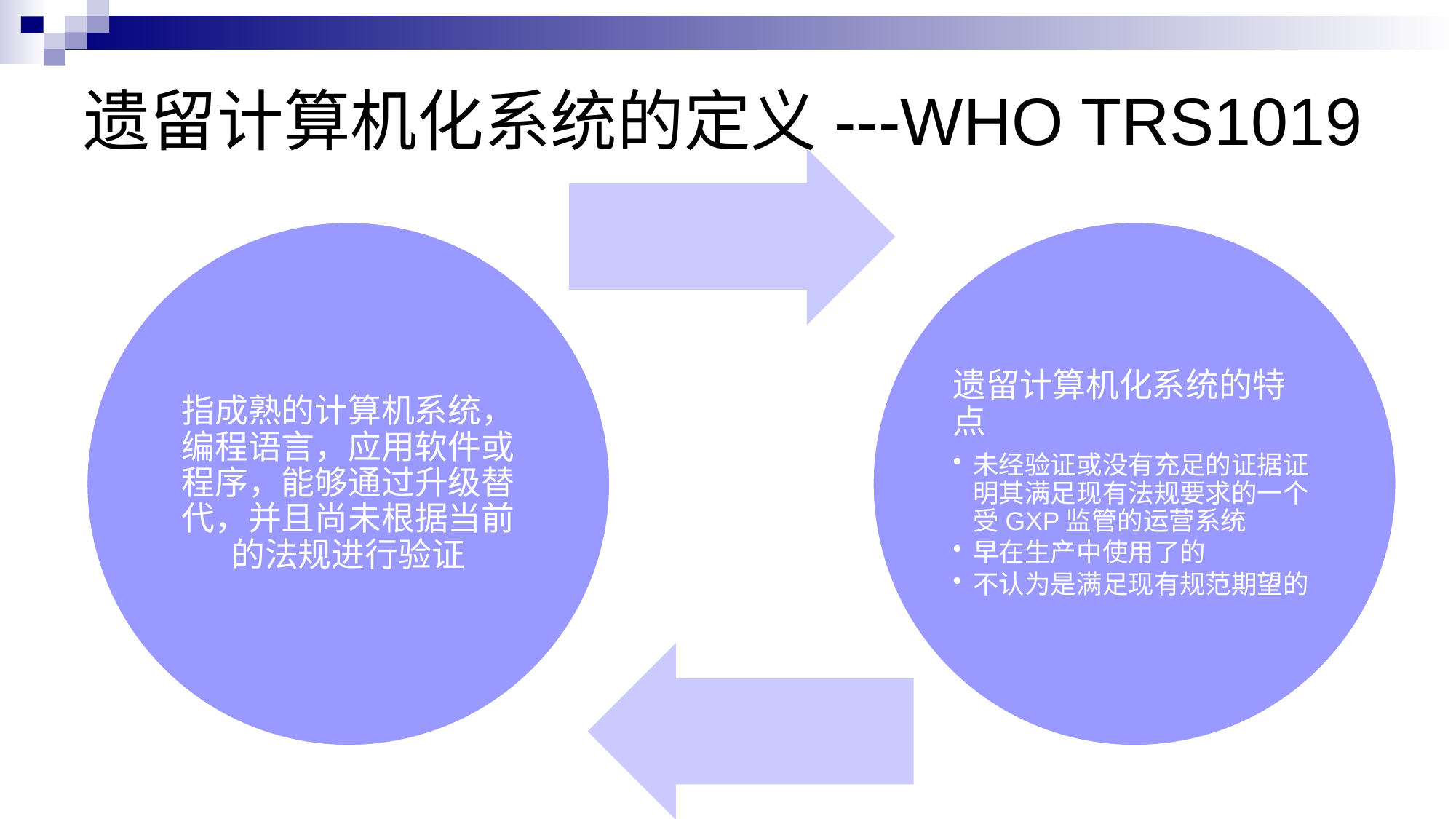

# 遗留计算机化系统的定义---WHO TRS1019
指成熟的计算机系统，编程语言，应用软件或程序，能够通过升级替代，并且尚未根据当前的法规进行验证

遗留计算机化系统的特点
未经验证或没有充足的证据证明其满足现有法规要求的一个受GXP监管的运营系统
早在生产中使用了的
不认为是满足现有规范期望的